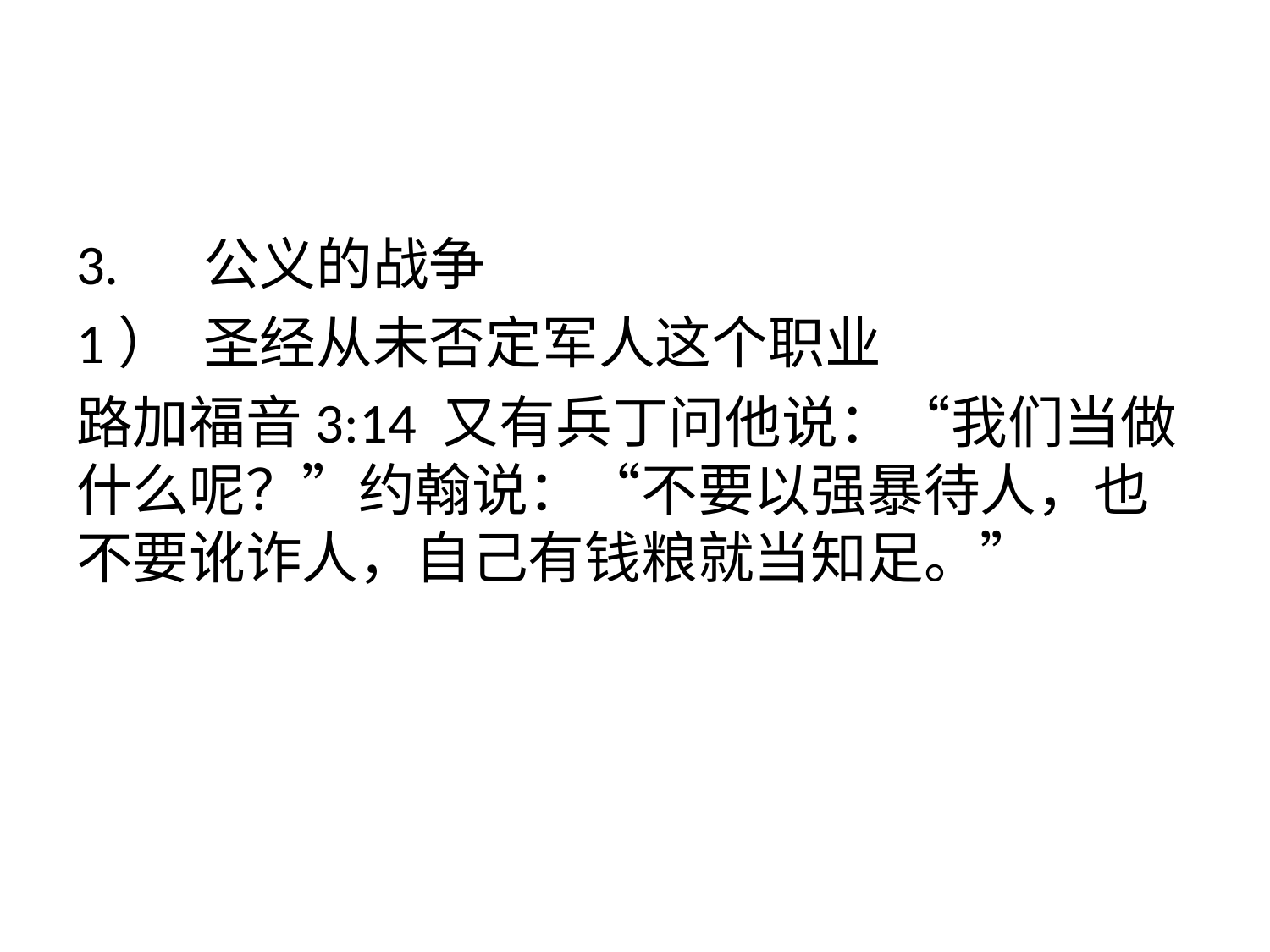

#
3.	公义的战争
1）	圣经从未否定军人这个职业
路加福音3:14 又有兵丁问他说：“我们当做什么呢？”约翰说：“不要以强暴待人，也不要讹诈人，自己有钱粮就当知足。”